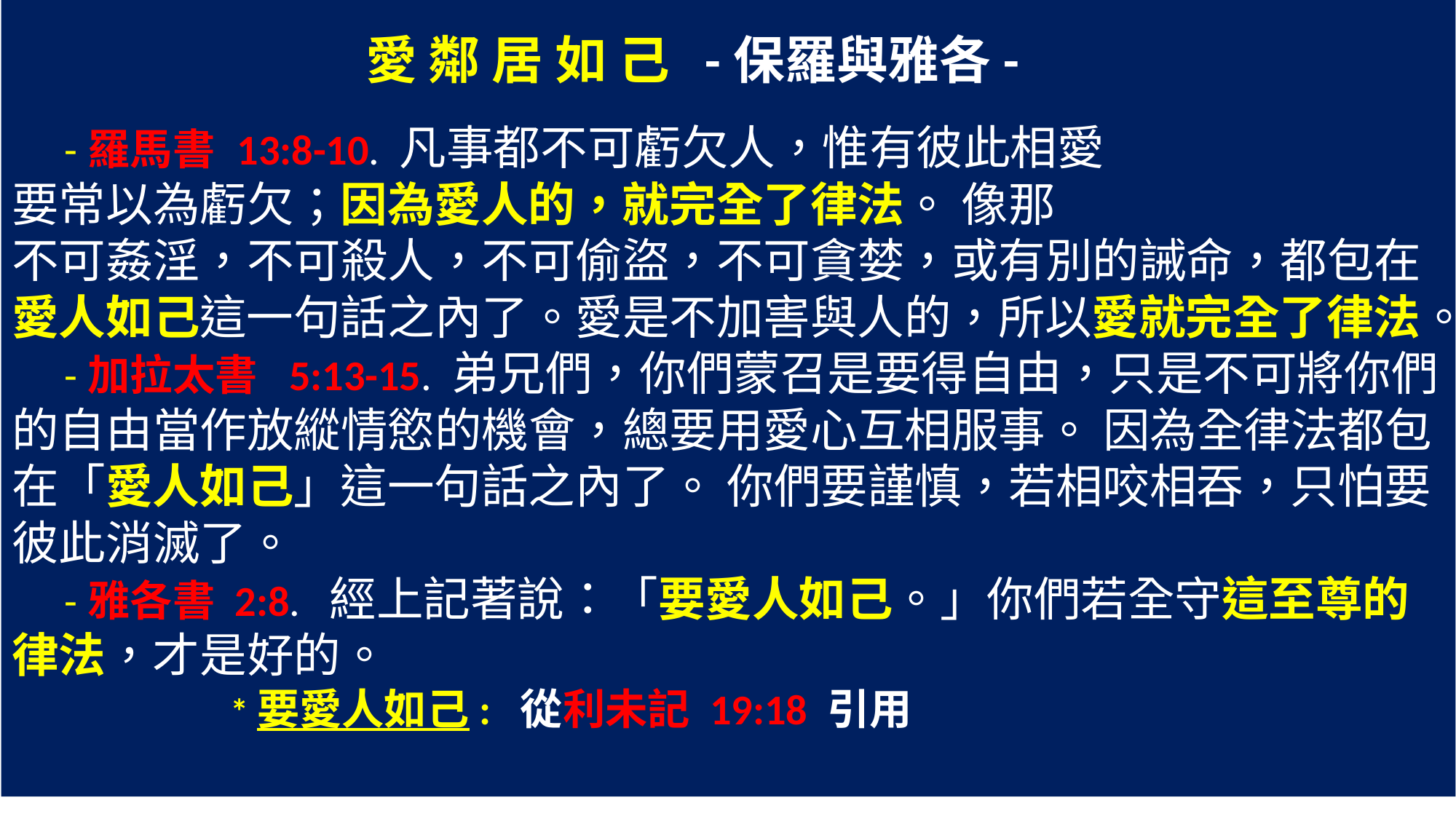

愛 鄰 居 如 己  -保羅與雅各-

     -羅馬書 13:8-10. 凡事都不可虧欠人，惟有彼此相愛
要常以為虧欠；因為愛人的，就完全了律法。 像那
不可姦淫，不可殺人，不可偷盜，不可貪婪，或有別的誡命，都包在愛人如己這一句話之內了。愛是不加害與人的，所以愛就完全了律法。
     -加拉太書  5:13-15. 弟兄們，你們蒙召是要得自由，只是不可將你們的自由當作放縱情慾的機會，總要用愛心互相服事。 因為全律法都包在「愛人如己」這一句話之內了。 你們要謹慎，若相咬相吞，只怕要彼此消滅了。
     -雅各書 2:8.  經上記著說：「要愛人如己。」你們若全守這至尊的
律法，才是好的。
                    	*要愛人如己:  從利未記 19:18 引用